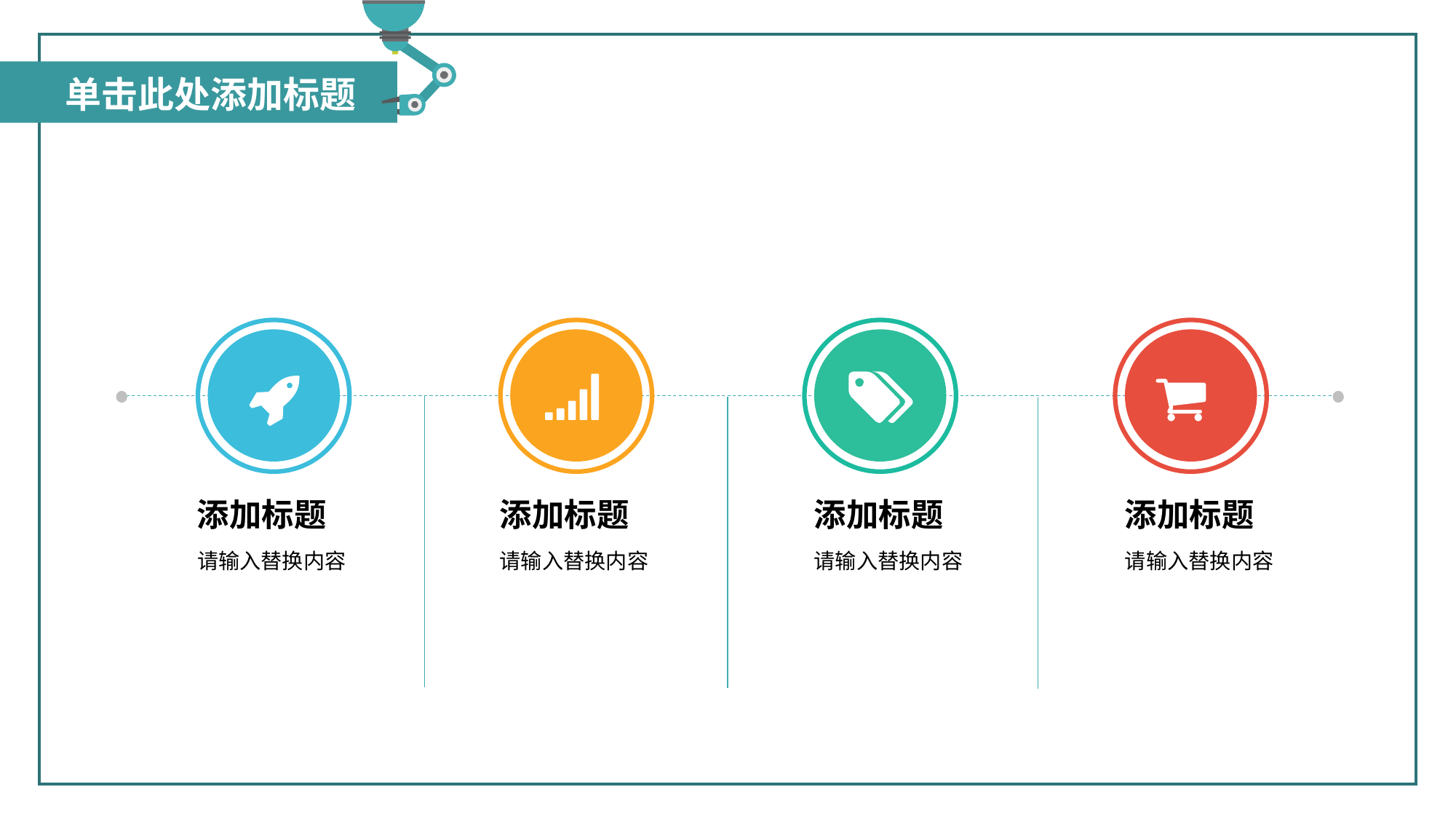

单击此处添加标题

添加标题
添加标题
添加标题
添加标题
请输入替换内容
请输入替换内容
请输入替换内容
请输入替换内容